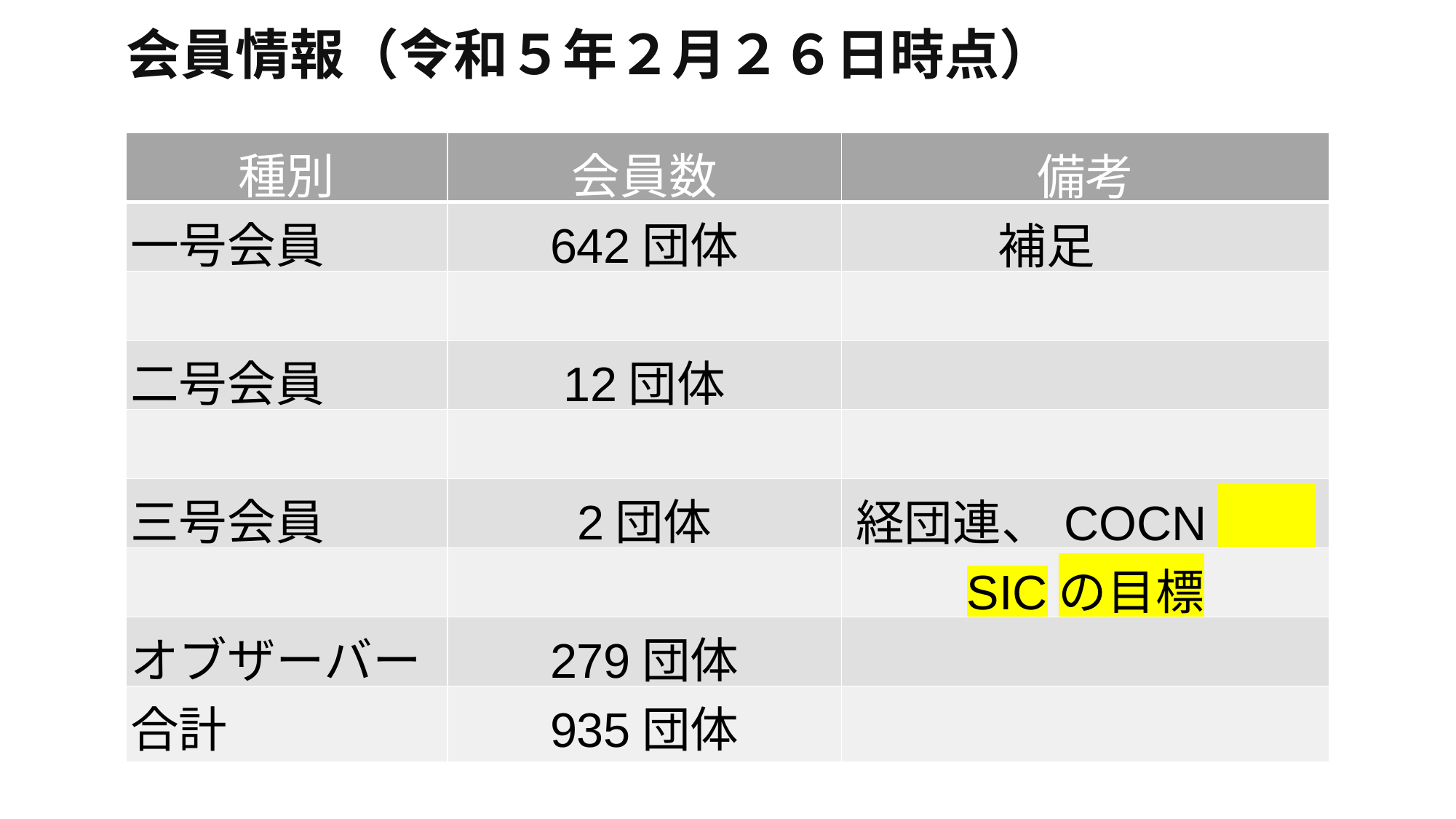

会員情報（令和５年２月２６日時点）

# 会員情報（令和５年２月２６日時点）
| 種別 | 会員数 | 備考 |
| --- | --- | --- |
| 一号会員 | 642団体 | 補足 |
|  |  |  |
| 二号会員 | 12団体 |  |
|  |  |  |
| 三号会員 | 2団体 | 経団連、COCN |
|  |  | SICの目標 |
| オブザーバー | 279団体 |  |
| 合計 | 935団体 |  |